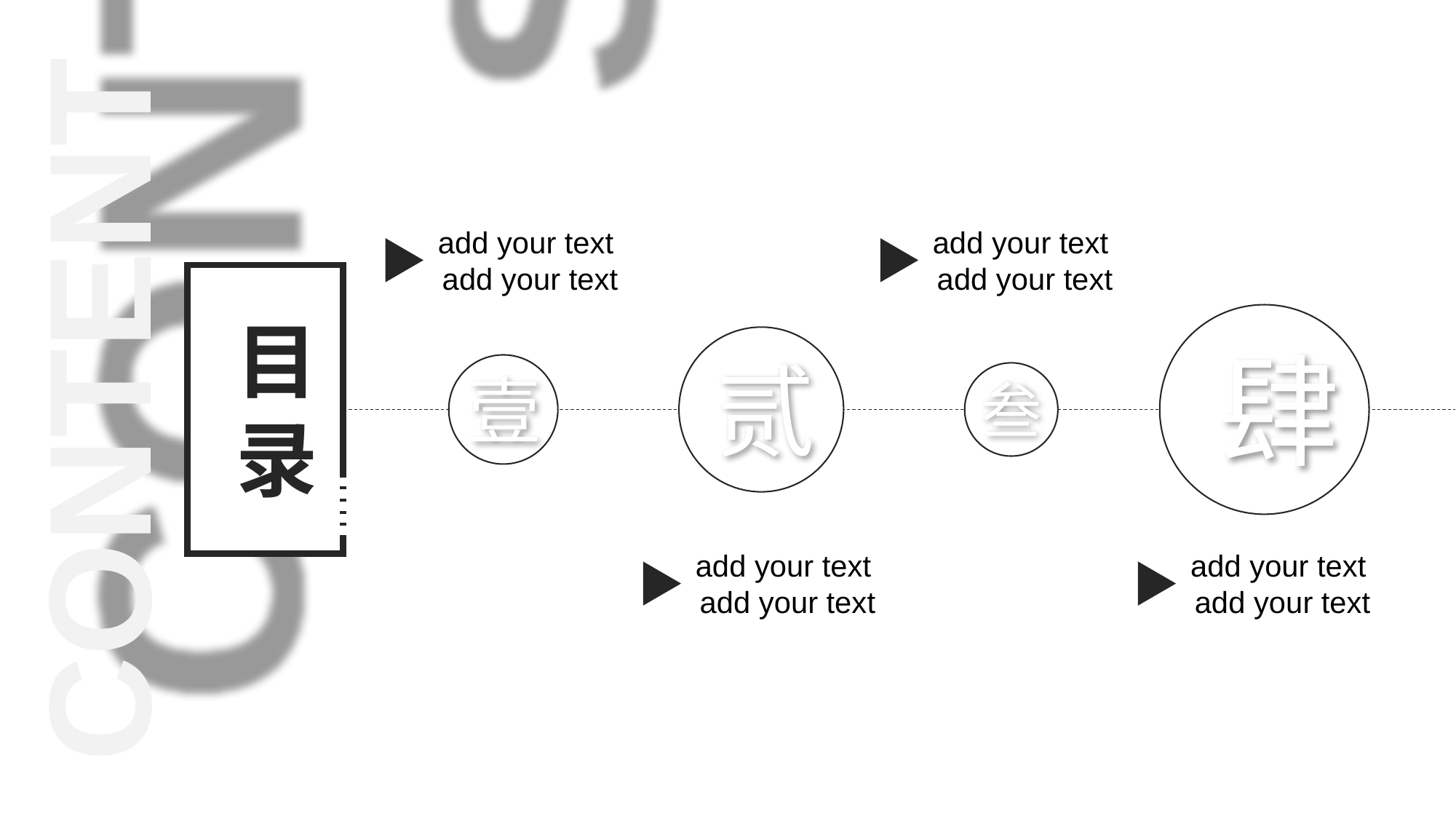

add your text
add your text

add your text
add your text

CONTENTS

目录

肆
贰
壹
叁
add your text
add your text

add your text
add your text